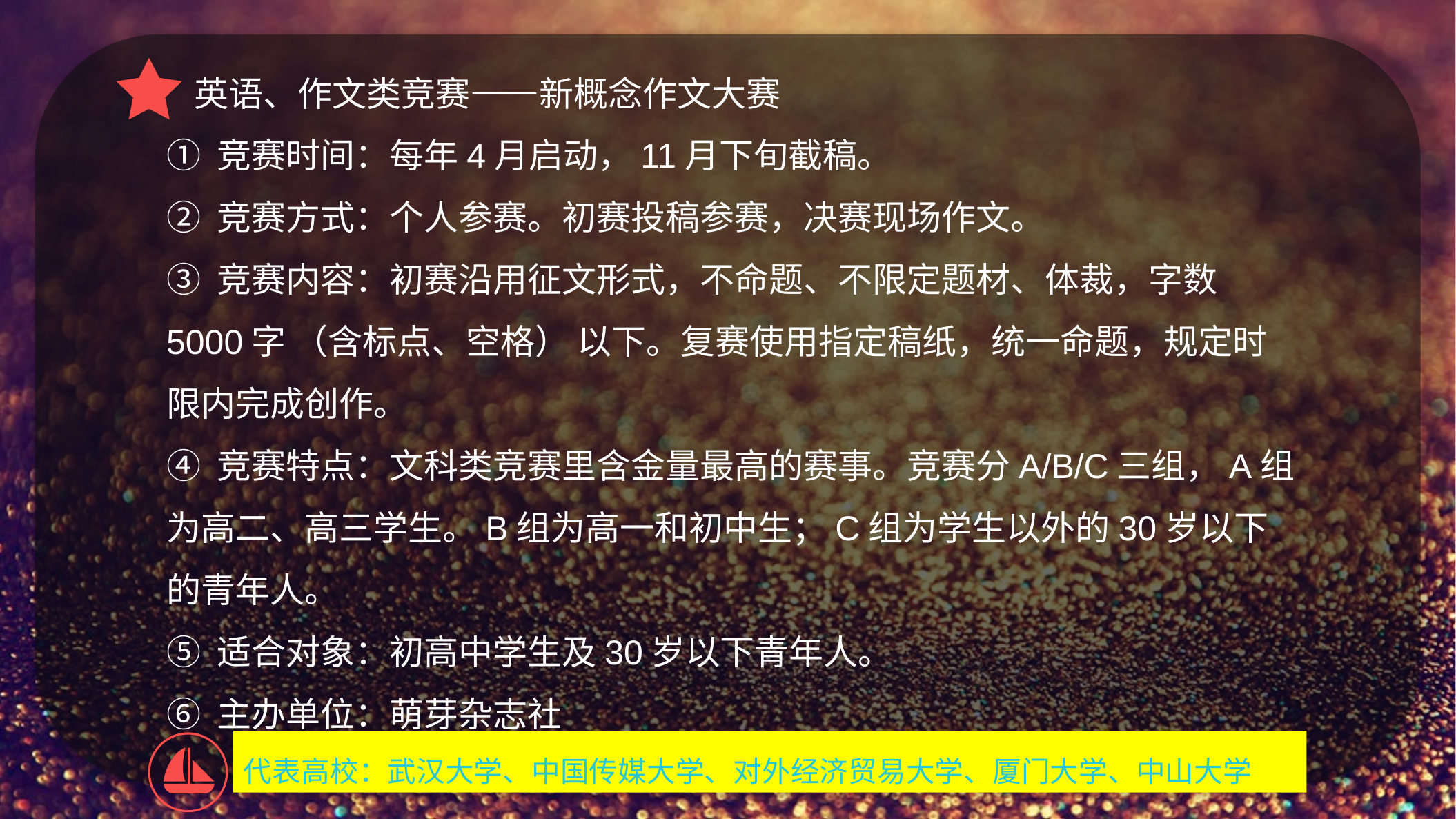

英语、作文类竞赛——新概念作文大赛
① 竞赛时间：每年4月启动，11月下旬截稿。
② 竞赛方式：个人参赛。初赛投稿参赛，决赛现场作文。
③ 竞赛内容：初赛沿用征文形式，不命题、不限定题材、体裁，字数5000字 （含标点、空格） 以下。复赛使用指定稿纸，统一命题，规定时限内完成创作。
④ 竞赛特点：文科类竞赛里含金量最高的赛事。竞赛分A/B/C三组，A组为高二、高三学生。B组为高一和初中生；C组为学生以外的30岁以下的青年人。
⑤ 适合对象：初高中学生及30岁以下青年人。
⑥ 主办单位：萌芽杂志社

代表高校：武汉大学、中国传媒大学、对外经济贸易大学、厦门大学、中山大学